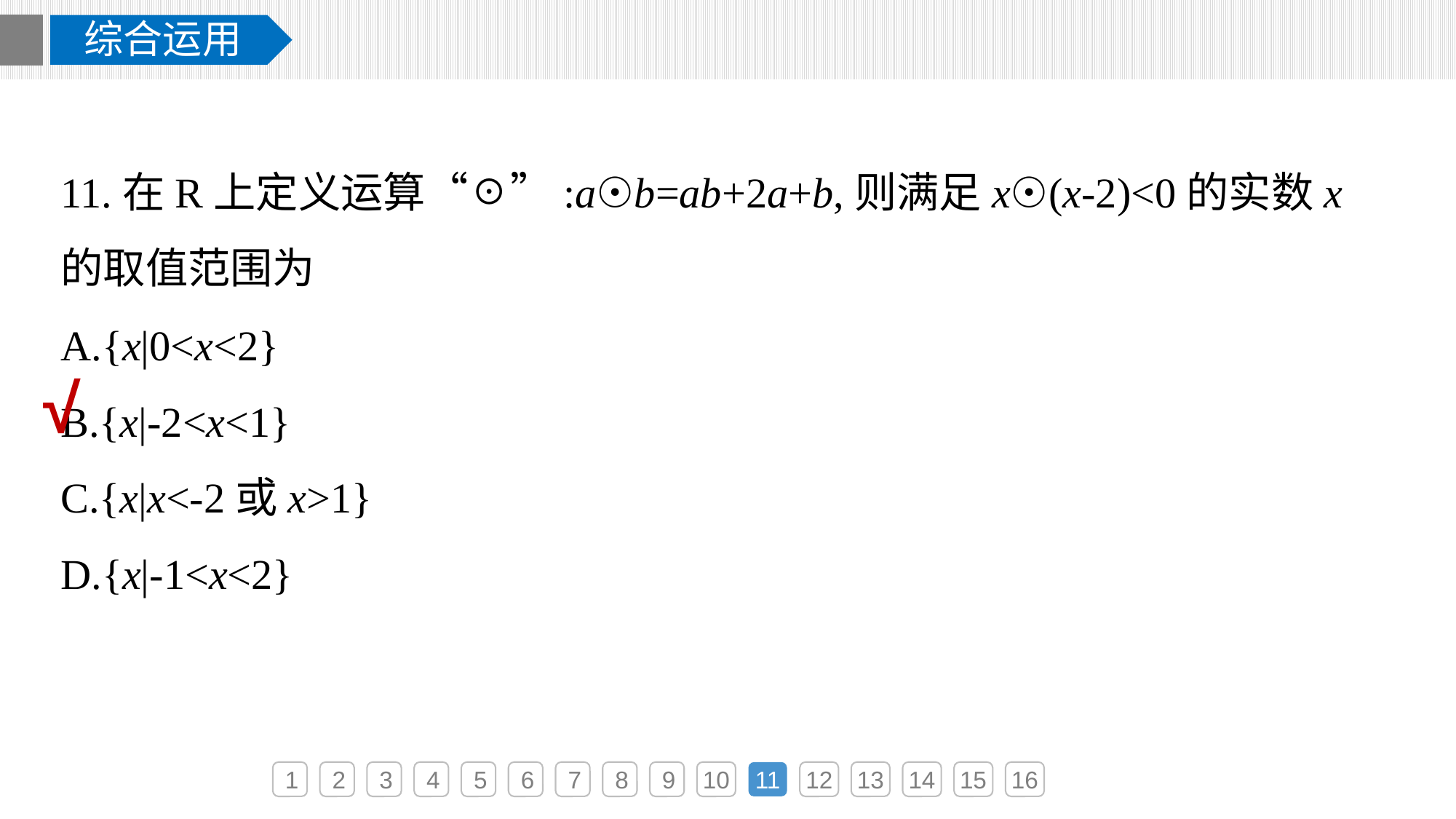

综合运用

11.在R上定义运算“☉”:a☉b=ab+2a+b,则满足x☉(x-2)<0的实数x的取值范围为
A.{x|0<x<2}
B.{x|-2<x<1}
C.{x|x<-2或x>1}
D.{x|-1<x<2}
√
1
2
3
4
5
6
7
8
9
10
11
12
13
14
15
16